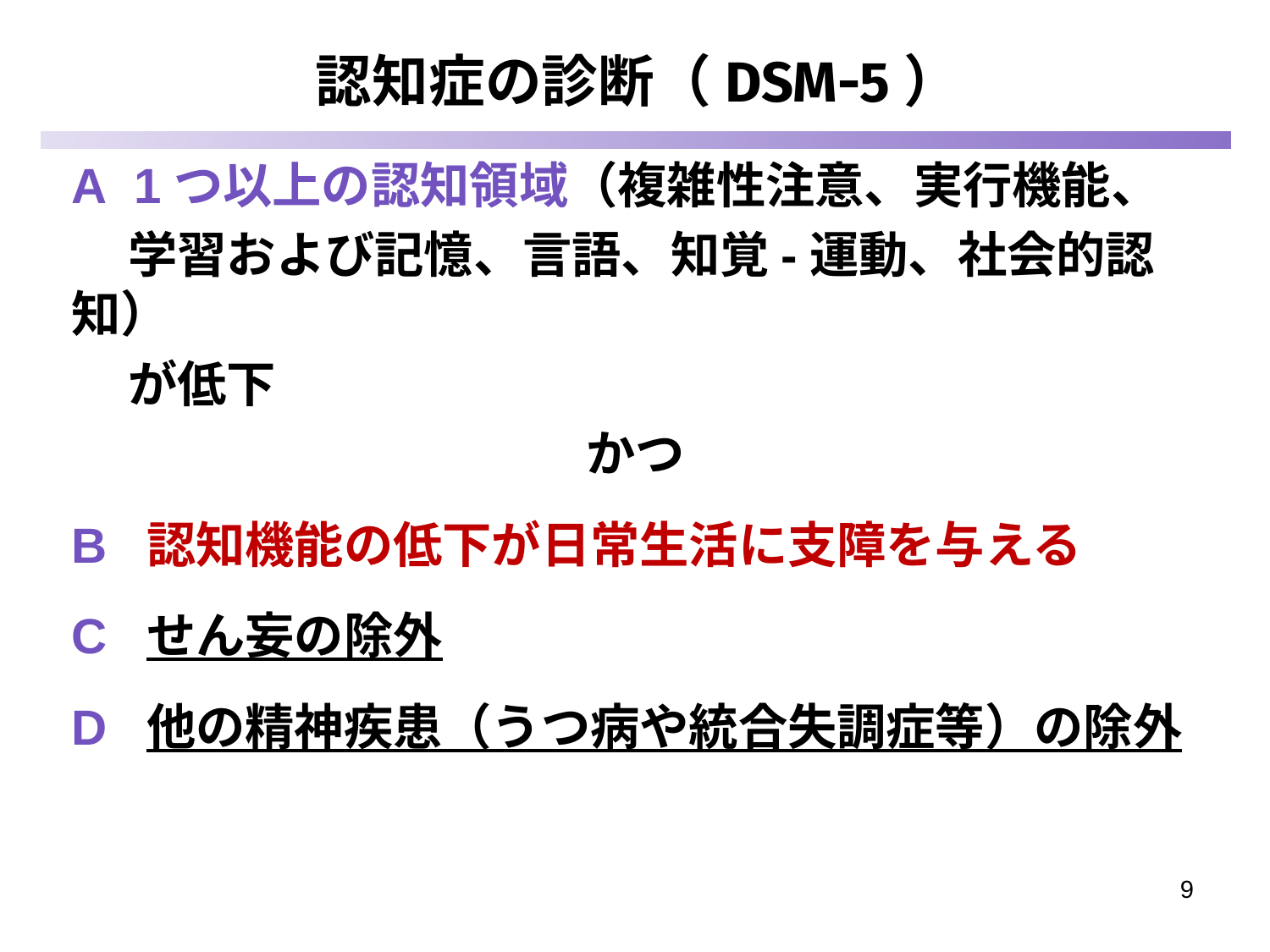

認知症の診断（DSM-5）

A  1つ以上の認知領域（複雑性注意、実行機能、
    学習および記憶、言語、知覚-運動、社会的認知）
    が低下
かつ
B  認知機能の低下が日常生活に支障を与える
C  せん妄の除外
D  他の精神疾患（うつ病や統合失調症等）の除外

9